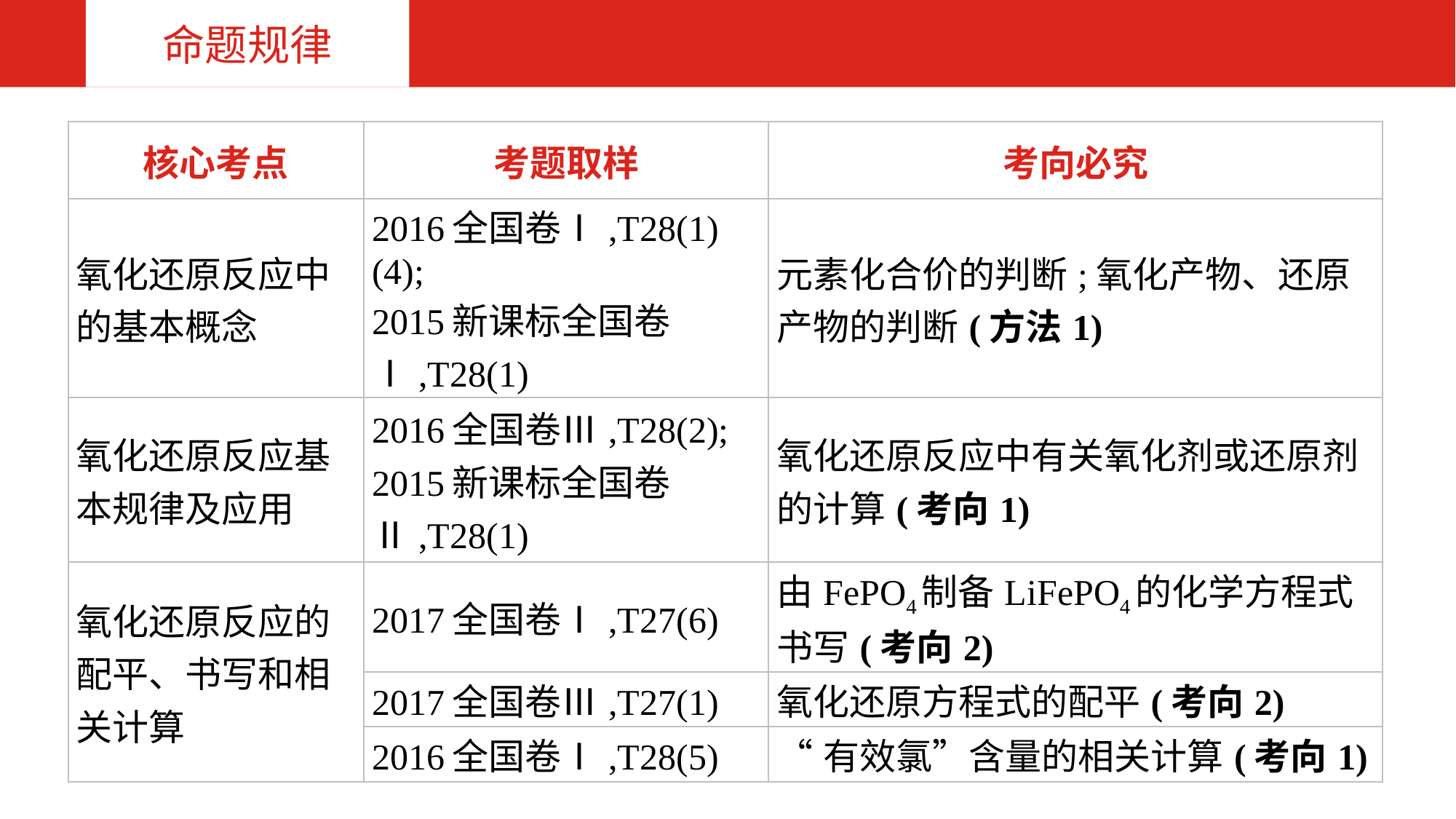

命题规律
| 核心考点 | 考题取样 | 考向必究 |
| --- | --- | --- |
| 氧化还原反应中的基本概念 | 2016全国卷Ⅰ,T28(1)(4); 2015新课标全国卷Ⅰ,T28(1) | 元素化合价的判断;氧化产物、还原产物的判断(方法1) |
| 氧化还原反应基本规律及应用 | 2016全国卷Ⅲ,T28(2); 2015新课标全国卷Ⅱ,T28(1) | 氧化还原反应中有关氧化剂或还原剂的计算(考向1) |
| 氧化还原反应的配平、书写和相关计算 | 2017全国卷Ⅰ,T27(6) | 由FePO4制备LiFePO4的化学方程式书写(考向2) |
|  | 2017全国卷Ⅲ,T27(1) | 氧化还原方程式的配平(考向2) |
|  | 2016全国卷Ⅰ,T28(5) | “有效氯”含量的相关计算(考向1) |